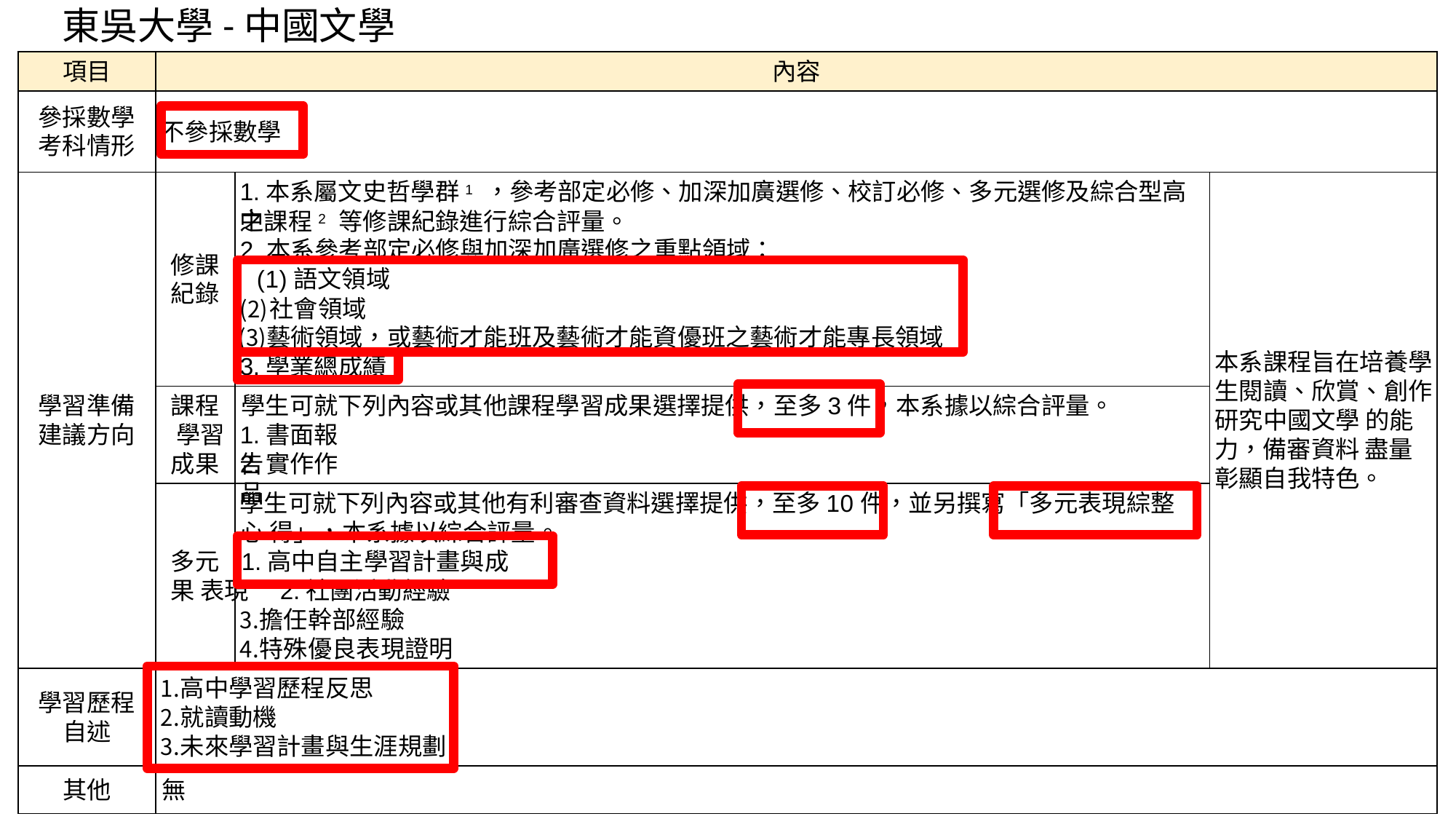

# 東吳大學-中國文學系

項目
內容
參採數學 考科情形

不參採數學
1.本系屬文史哲學群1 ，參考部定必修、加深加廣選修、校訂必修、多元選修及綜合型高中
之課程2 等修課紀錄進行綜合評量。
2.本系參考部定必修與加深加廣選修之重點領域：  (1)語文領域
修課 紀錄
社會領域
藝術領域，或藝術才能班及藝術才能資優班之藝術才能專長領域  3.學業總成績
本系課程旨在培養學 生閱讀、欣賞、創作 研究中國文學 的能 力，備審資料 盡量 彰顯自我特色。
學習準備 建議方向
課程	學生可就下列內容或其他課程學習成果選擇提供，至多3件，本系據以綜合評量。 學習
成果
1.書面報告
2.實作作品
學生可就下列內容或其他有利審查資料選擇提供，至多10件，並另撰寫「多元表現綜整心 得」，本系據以綜合評量。
多元	1.高中自主學習計畫與成果 表現	2.社團活動經驗
擔任幹部經驗
特殊優良表現證明
高中學習歷程反思
就讀動機
未來學習計畫與生涯規劃
學習歷程 自述
其他	無